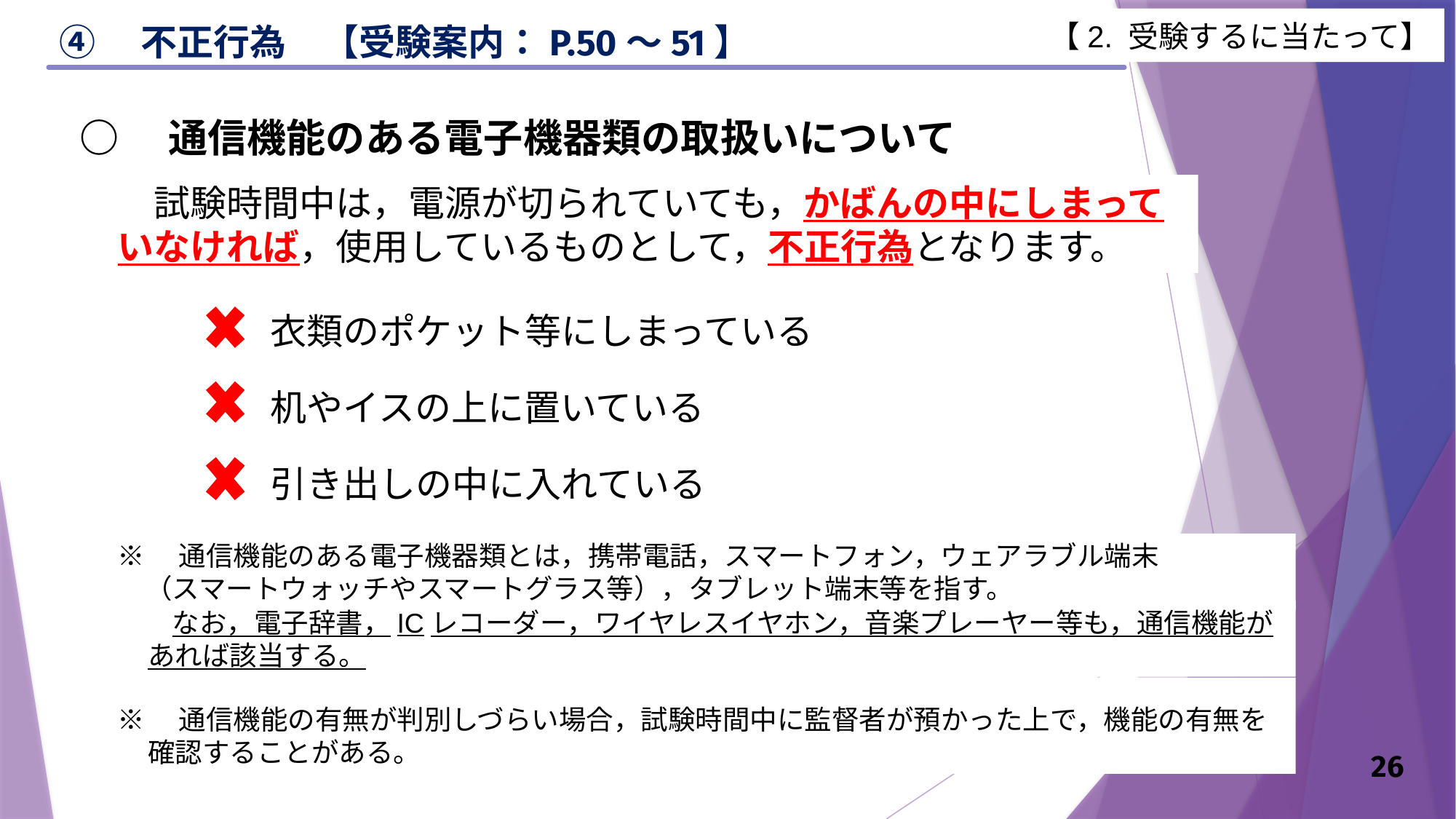

【2. 受験するに当たって】
④　不正行為　【受験案内：P.50～51】
○　通信機能のある電子機器類の取扱いについて
　試験時間中は，電源が切られていても，かばんの中にしまっていなければ，使用しているものとして，不正行為となります。

衣類のポケット等にしまっている

机やイスの上に置いている

引き出しの中に入れている
※　通信機能のある電子機器類とは，携帯電話，スマートフォン，ウェアラブル端末
　（スマートウォッチやスマートグラス等），タブレット端末等を指す。
　　なお，電子辞書，ICレコーダー，ワイヤレスイヤホン，音楽プレーヤー等も，通信機能があれば該当する。

※　通信機能の有無が判別しづらい場合，試験時間中に監督者が預かった上で，機能の有無を確認することがある。
26